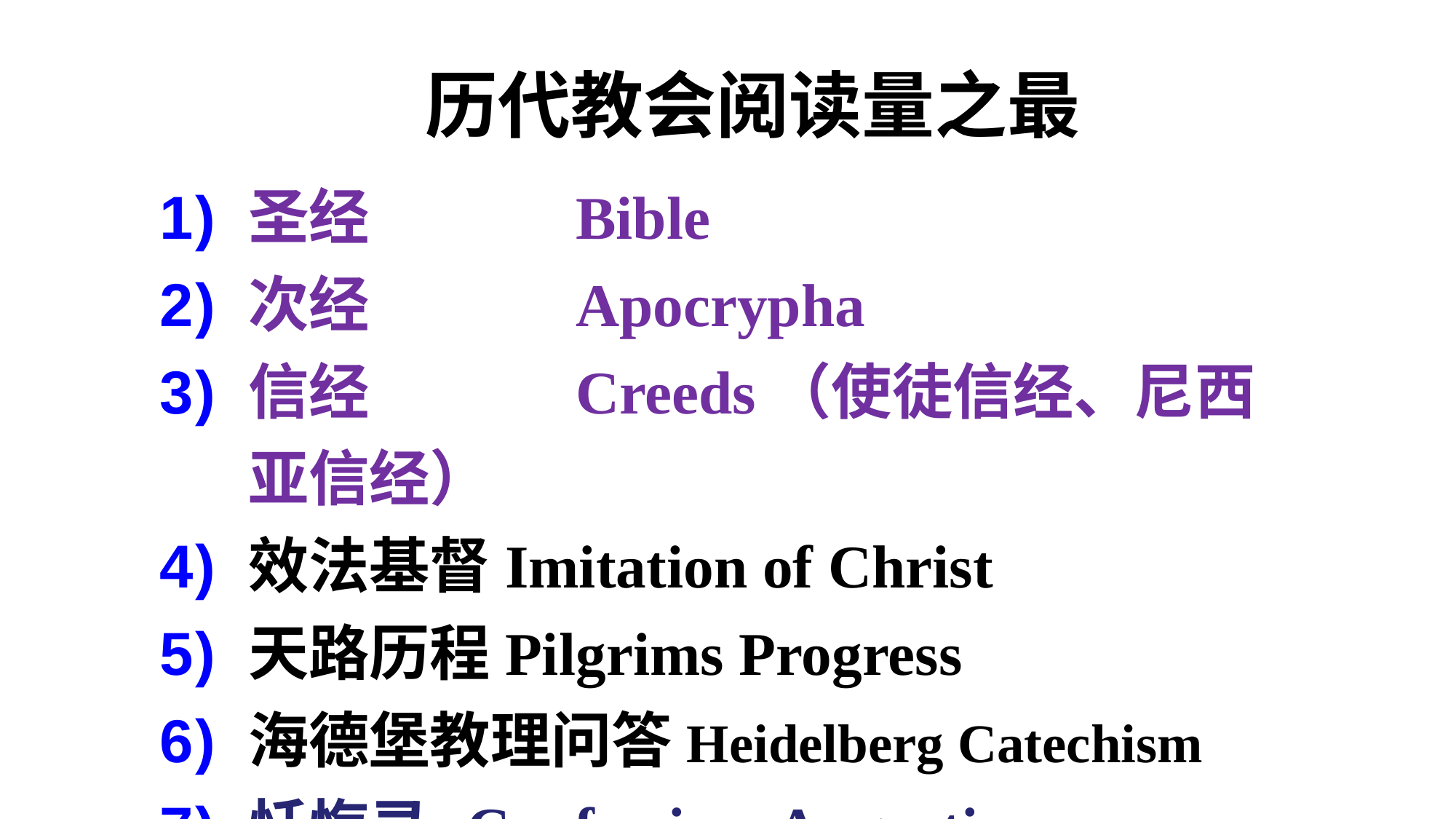

历代教会阅读量之最
圣经		Bible
次经		Apocrypha
信经		Creeds（使徒信经、尼西亚信经）
效法基督Imitation of Christ
天路历程Pilgrims Progress
海德堡教理问答Heidelberg Catechism
忏悔录	Confession, Augustine